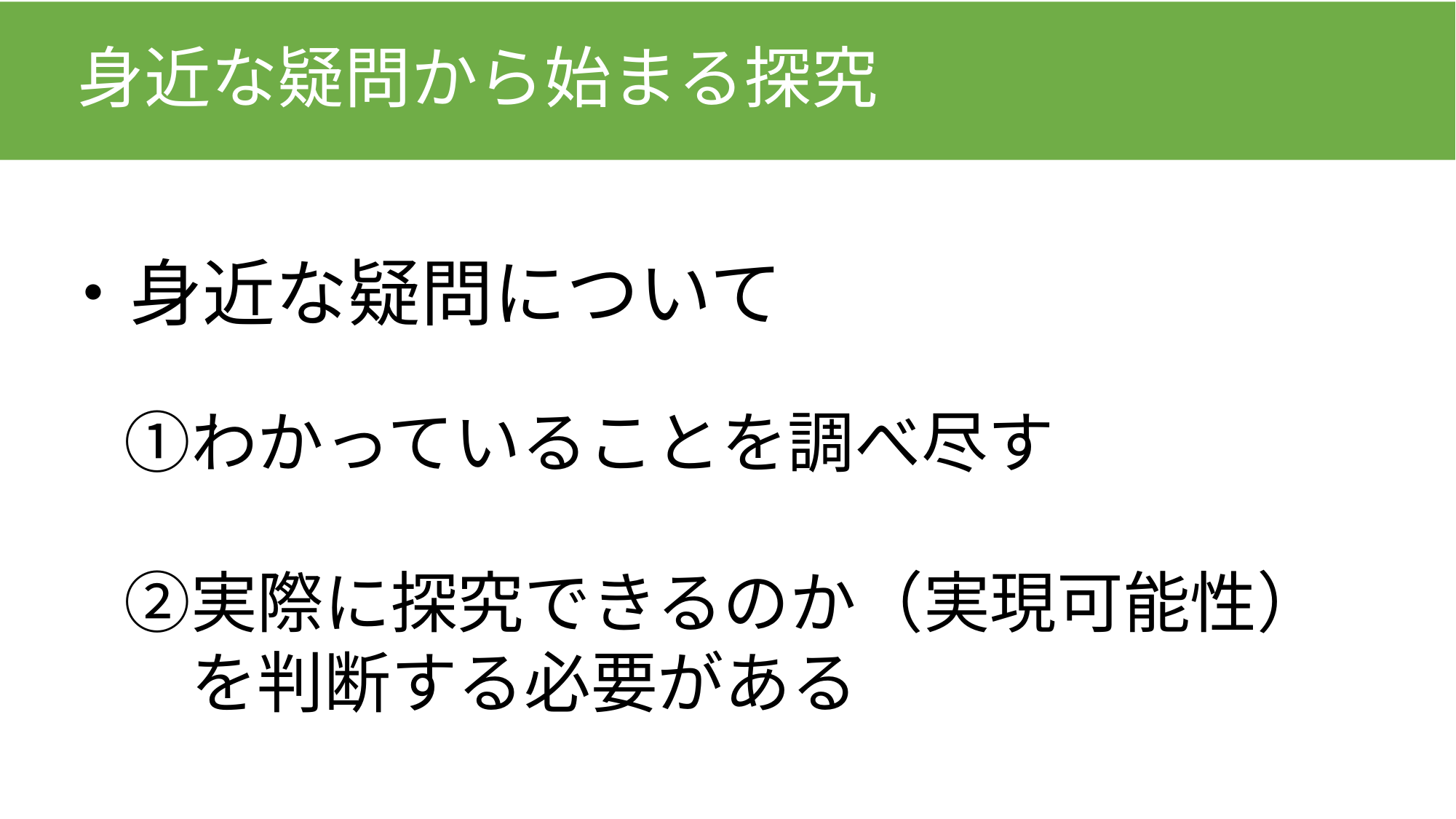

# 身近な疑問から始まる探究
・身近な疑問について

　①わかっていることを調べ尽す

　②実際に探究できるのか（実現可能性）
　　を判断する必要がある